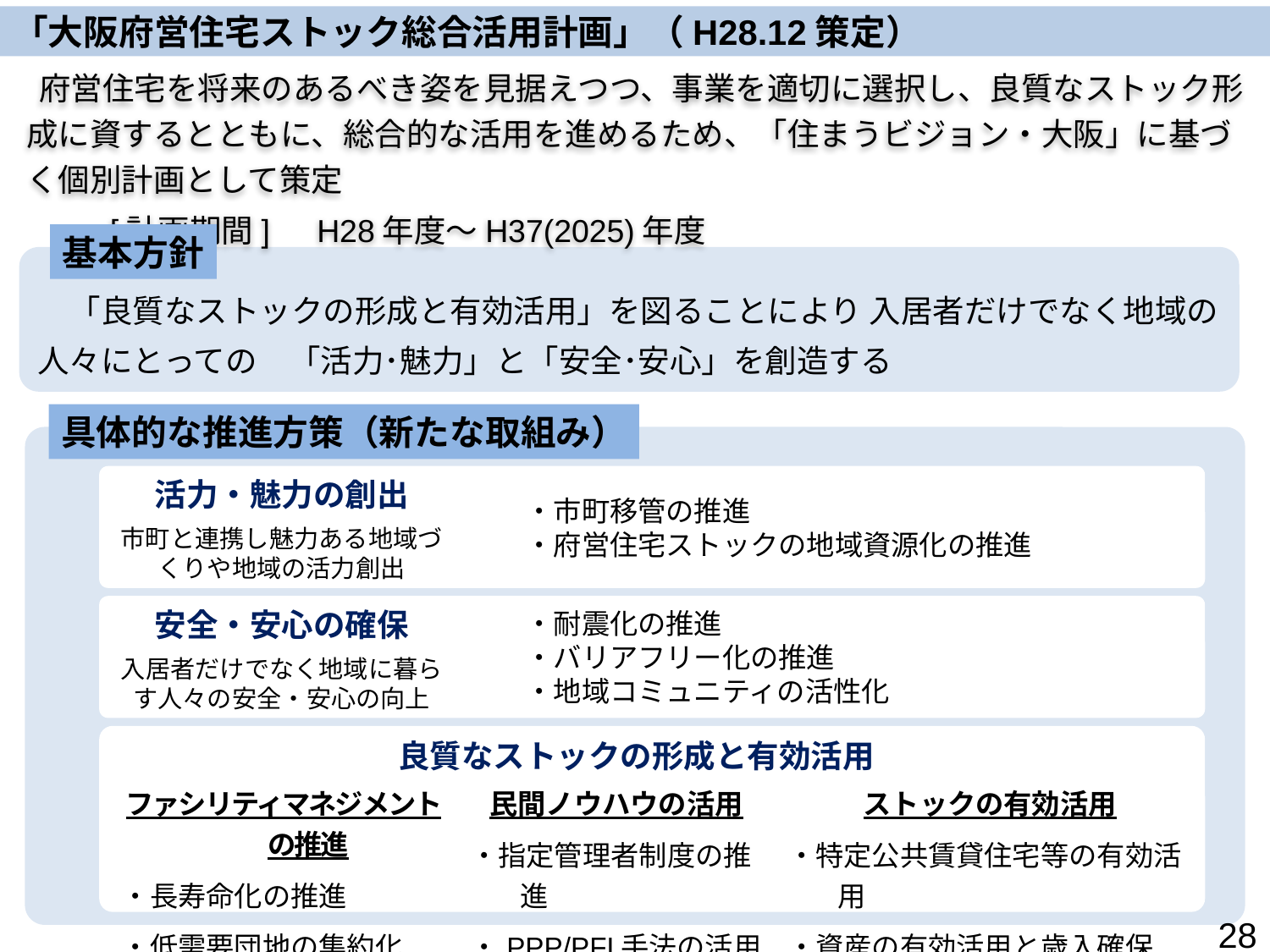

「大阪府営住宅ストック総合活用計画」（H28.12策定）
府営住宅を将来のあるべき姿を見据えつつ、事業を適切に選択し、良質なストック形成に資するとともに、総合的な活用を進めるため、「住まうビジョン・大阪」に基づく個別計画として策定
　　[計画期間]　H28年度～H37(2025)年度
基本方針

　「良質なストックの形成と有効活用」を図ることにより 入居者だけでなく地域の人々にとっての　「活力･魅力」と「安全･安心」を創造する

具体的な推進方策（新たな取組み）

・市町移管の推進
・府営住宅ストックの地域資源化の推進
活力・魅力の創出

市町と連携し魅力ある地域づくりや地域の活力創出

・耐震化の推進
・バリアフリー化の推進
・地域コミュニティの活性化
安全・安心の確保

入居者だけでなく地域に暮らす人々の安全・安心の向上
良質なストックの形成と有効活用
| ファシリティマネジメントの推進 ・長寿命化の推進　 ・低需要団地の集約化 | 民間ノウハウの活用 ・指定管理者制度の推進　 ・PPP/PFI手法の活用 | ストックの有効活用 ・特定公共賃貸住宅等の有効活用　 ・資産の有効活用と歳入確保 |
| --- | --- | --- |
28